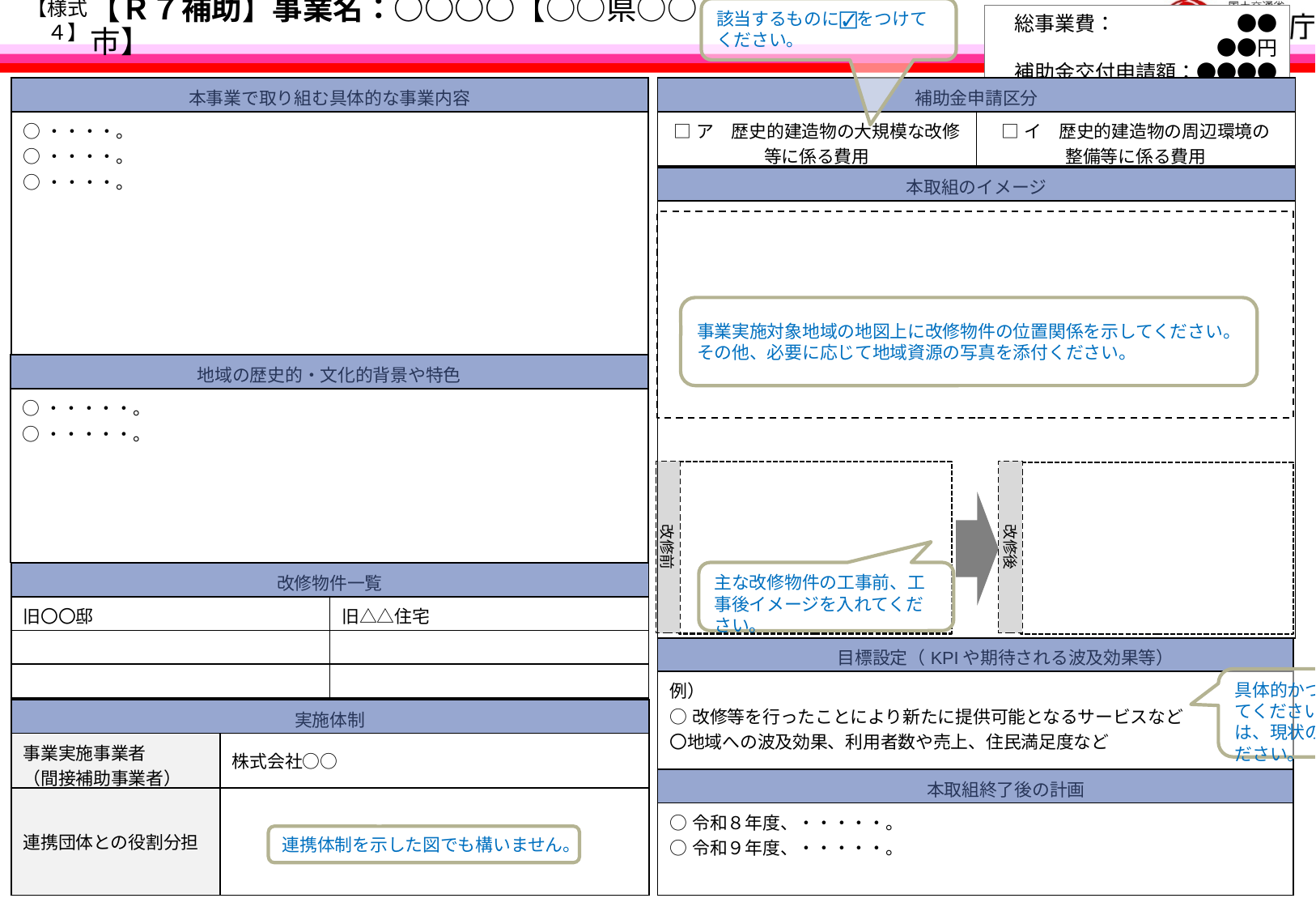

注１：公表される前提で作成してください。注２：事業の概要が本事業概要説明書１枚で分かるように簡潔に記載してください。
注３：青字の記入要領等を削除の上、記載してください。フォントサイズは【10.5ポイント以上】とし、重要な箇所は下線付きの赤字で記載してください。
該当するものに☑をつけてください。
【様式４】
総事業費：　　　　　　●●●●円
補助金交付申請額：●●●●円
# 【Ｒ７補助】事業名：○○○○【○○県○○市】
| 本事業で取り組む具体的な事業内容 |
| --- |
| ○・・・・。 ○・・・・。 ○・・・・。 |
| 補助金申請区分 |  |
| --- | --- |
| □ア　歴史的建造物の大規模な改修等に係る費用 | □イ　歴史的建造物の周辺環境の 整備等に係る費用 |
| 本取組のイメージ |
| --- |
|  |

事業実施対象地域の地図上に改修物件の位置関係を示してください。
その他、必要に応じて地域資源の写真を添付ください。
| 地域の歴史的・文化的背景や特色 |
| --- |
| ○・・・・・。 ○・・・・・。 |
改修後
改修前

主な改修物件の工事前、工事後イメージを入れてください。
| 改修物件一覧 |  |
| --- | --- |
| 旧〇〇邸 | 旧△△住宅 |
|  |  |
|  |  |
| 目標設定（KPIや期待される波及効果等） |
| --- |
| 例） ○改修等を行ったことにより新たに提供可能となるサービスなど 〇地域への波及効果、利用者数や売上、住民満足度など |
具体的かつ定量的な目標を記載してください。数値を記載する場合は、現状の数値と比較して記載ください。
| 実施体制 |  |
| --- | --- |
| 事業実施事業者 （間接補助事業者） | 株式会社○○ |
| 連携団体との役割分担 |  |
| 本取組終了後の計画 |
| --- |
| ○令和８年度、・・・・・。 ○令和９年度、・・・・・。 |
連携体制を示した図でも構いません。